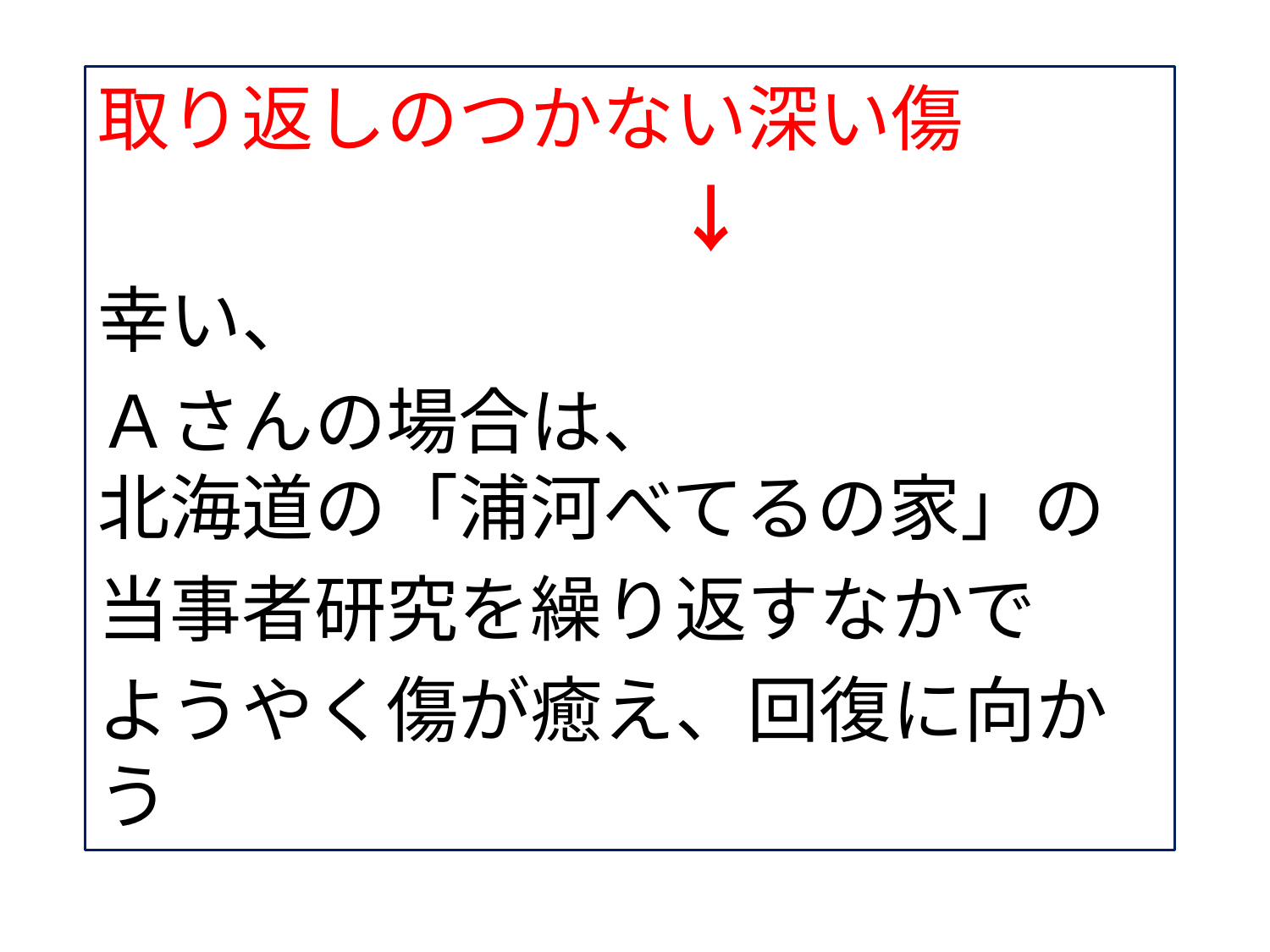

取り返しのつかない深い傷
　　　　　　　　↓
幸い、
Ａさんの場合は、
北海道の「浦河べてるの家」の
当事者研究を繰り返すなかで
ようやく傷が癒え、回復に向かう